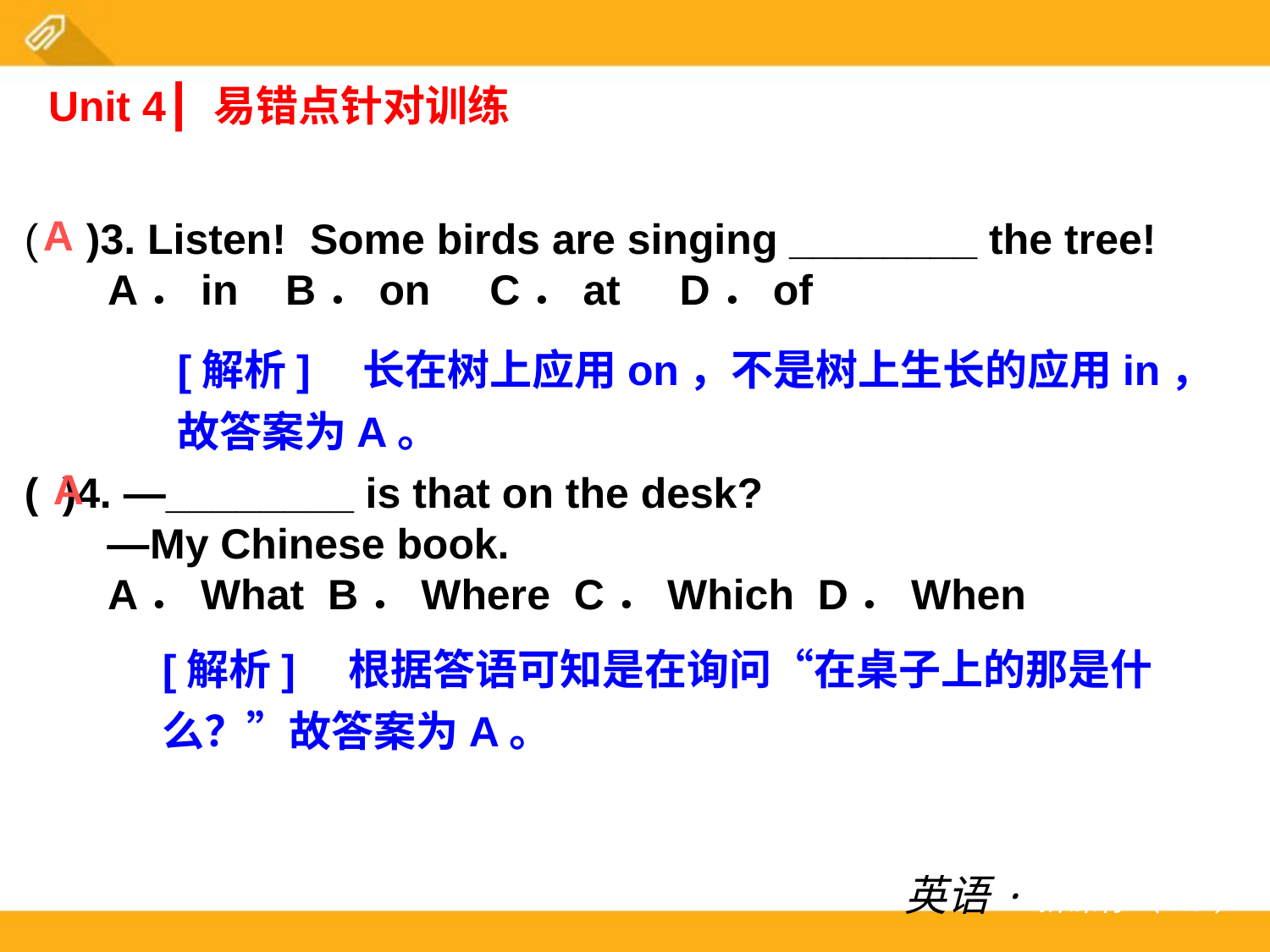

Unit 4┃ 易错点针对训练
A
(    )3. Listen!  Some birds are singing ________ the tree!
       A．in    B．on     C．at     D．of

(  )4. —________ is that on the desk?
       —My Chinese book.
       A．What  B．Where  C．Which  D．When

[解析]　长在树上应用on，不是树上生长的应用in，故答案为A。
A
[解析]　根据答语可知是在询问“在桌子上的那是什么？”故答案为A。
英语·新课标（RJ）